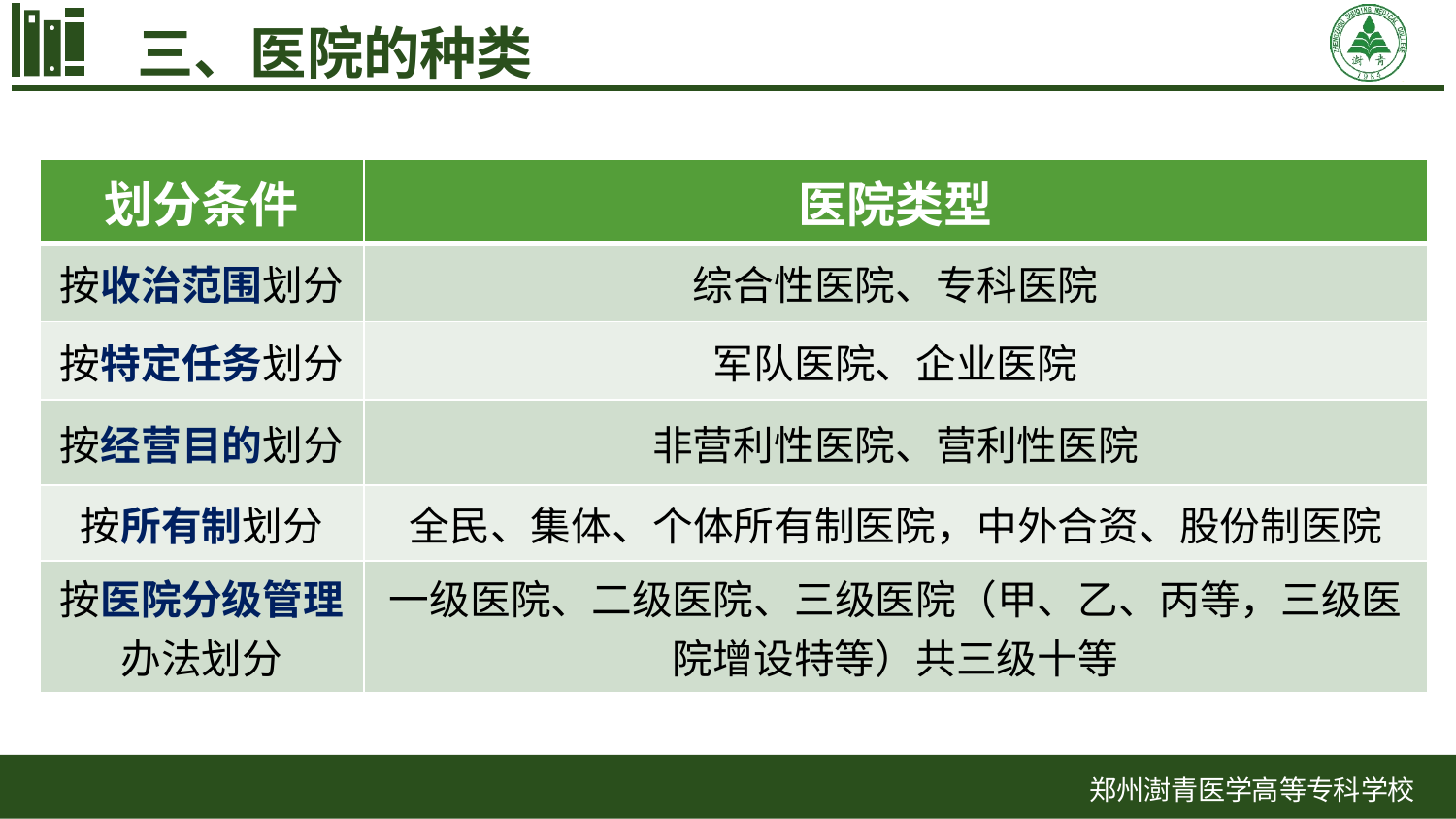

三、医院的种类
| 划分条件 | 医院类型 |
| --- | --- |
| 按收治范围划分 | 综合性医院、专科医院 |
| 按特定任务划分 | 军队医院、企业医院 |
| 按经营目的划分 | 非营利性医院、营利性医院 |
| 按所有制划分 | 全民、集体、个体所有制医院，中外合资、股份制医院 |
| 按医院分级管理办法划分 | 一级医院、二级医院、三级医院（甲、乙、丙等，三级医院增设特等）共三级十等 |